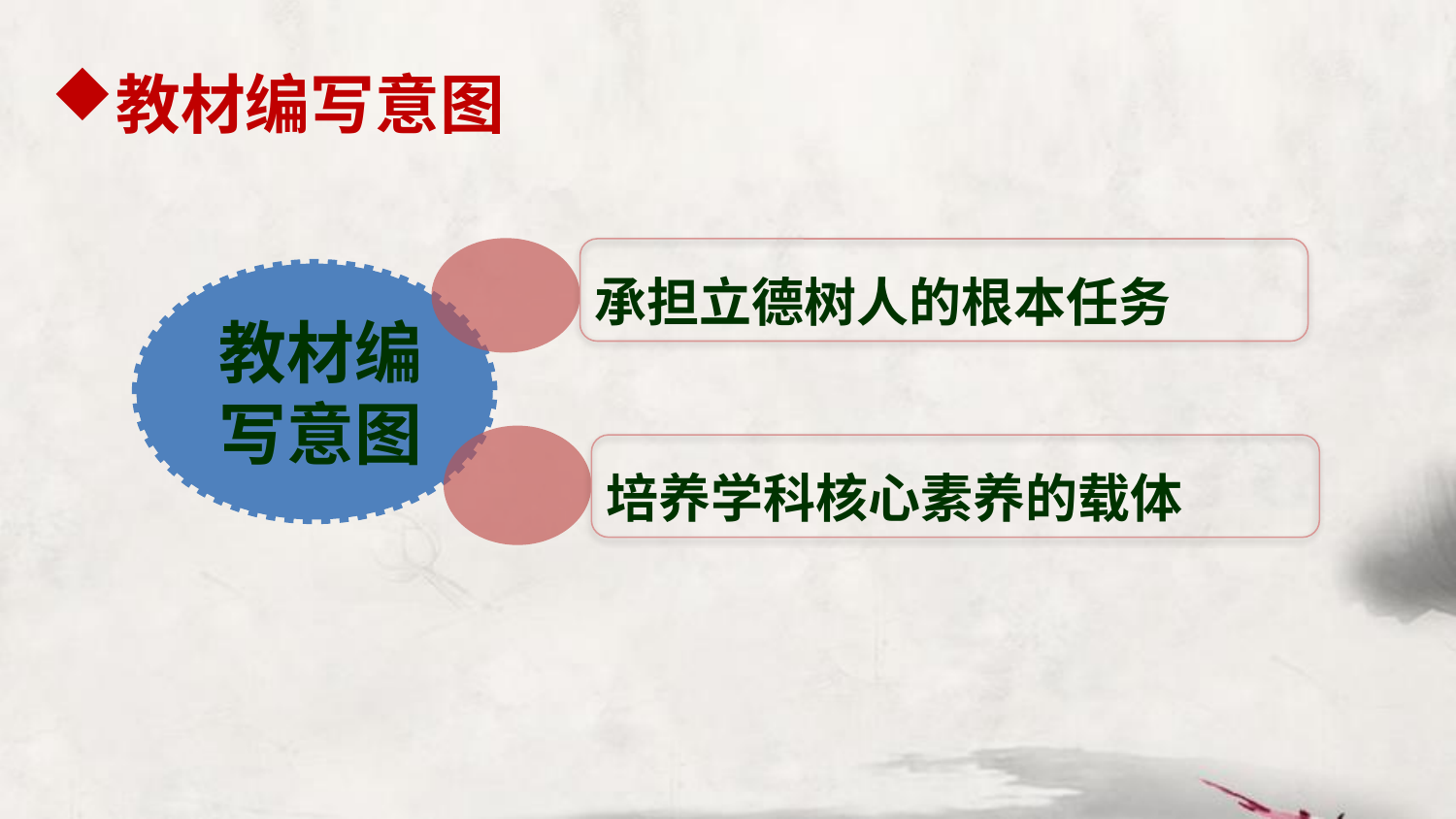

教材编写意图
承担立德树人的根本任务

 教材编
 写意图

培养学科核心素养的载体